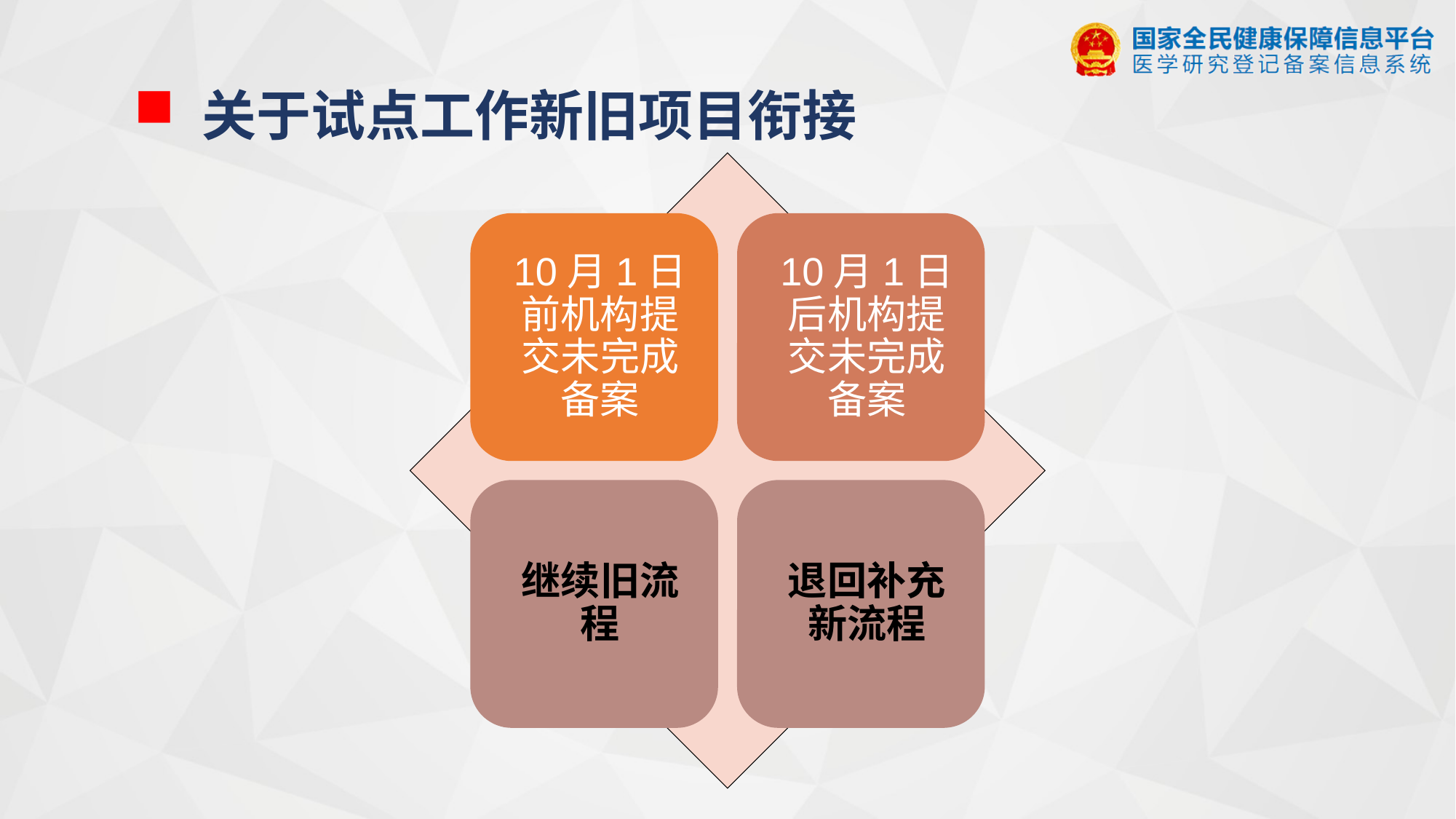

关于试点工作新旧项目衔接
10月1日前机构提交未完成备案
10月1日后机构提交未完成备案
继续旧流程
退回补充新流程